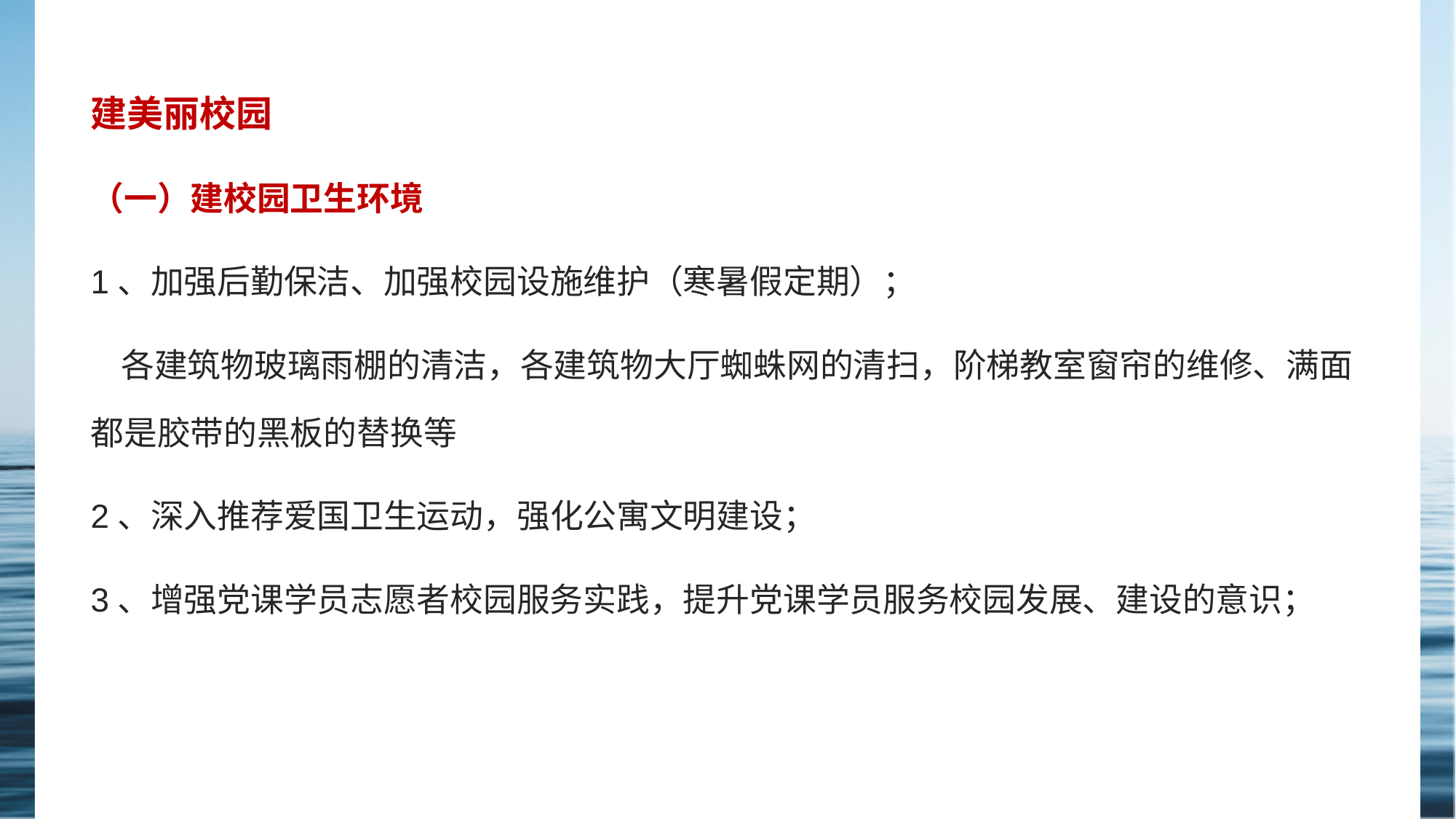

建美丽校园
（一）建校园卫生环境
1、加强后勤保洁、加强校园设施维护（寒暑假定期）；
   各建筑物玻璃雨棚的清洁，各建筑物大厅蜘蛛网的清扫，阶梯教室窗帘的维修、满面都是胶带的黑板的替换等
2、深入推荐爱国卫生运动，强化公寓文明建设；
3、增强党课学员志愿者校园服务实践，提升党课学员服务校园发展、建设的意识；